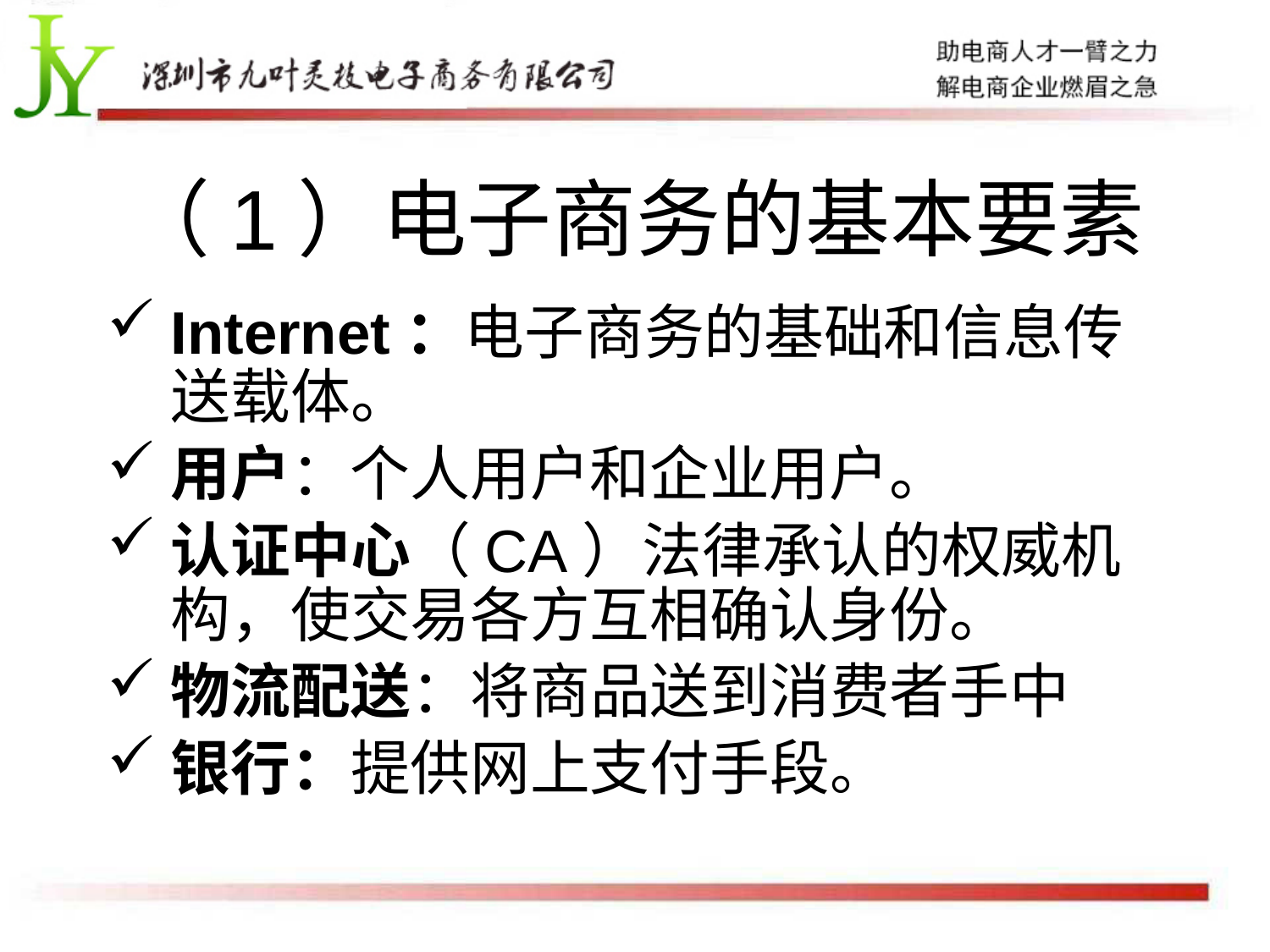

# （1）电子商务的基本要素
Internet：电子商务的基础和信息传送载体。
用户：个人用户和企业用户。
认证中心（CA）法律承认的权威机构，使交易各方互相确认身份。
物流配送：将商品送到消费者手中
银行：提供网上支付手段。